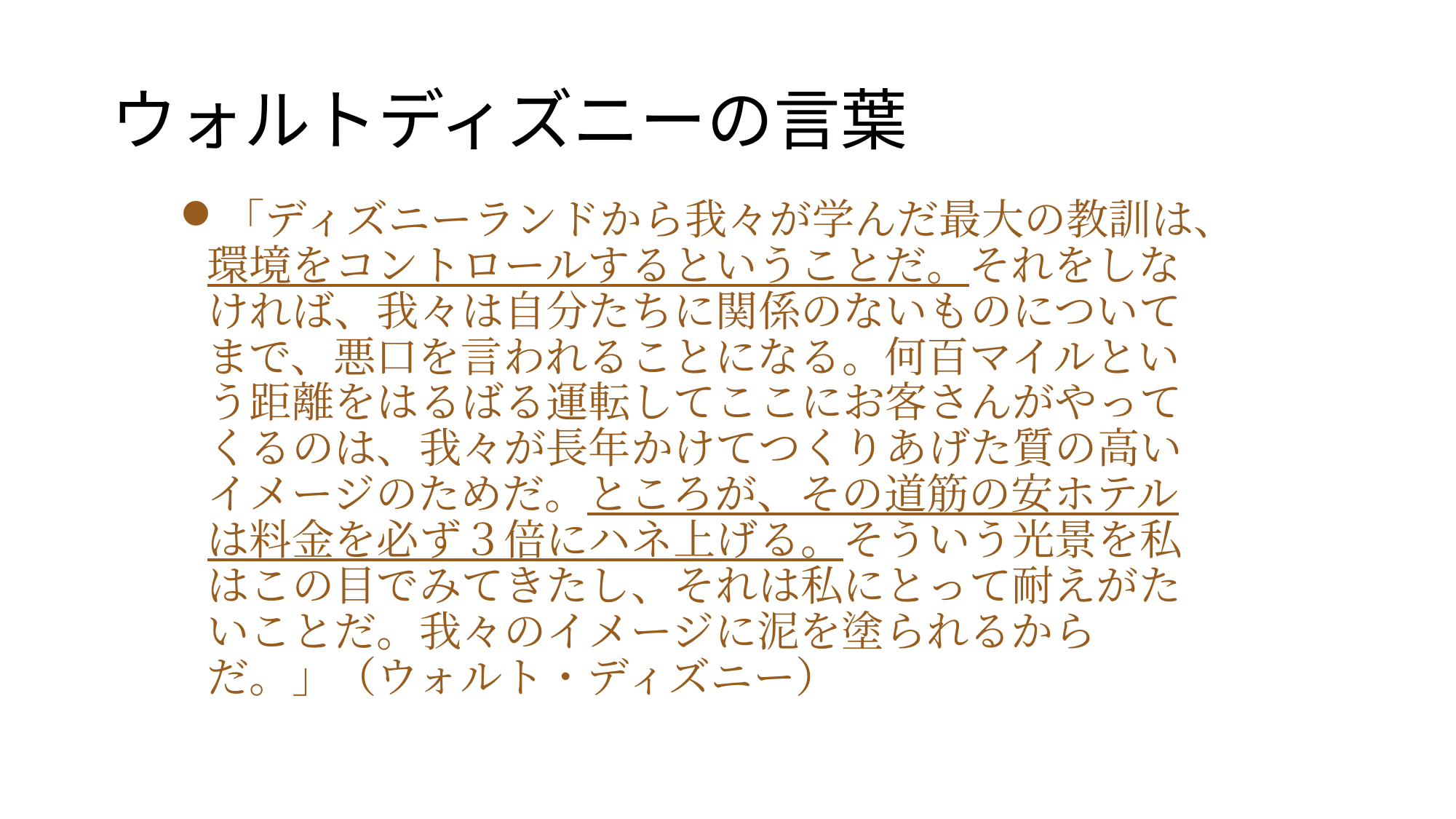

# ウォルトディズニーの言葉
「ディズニーランドから我々が学んだ最大の教訓は、環境をコントロールするということだ。それをしなければ、我々は自分たちに関係のないものについてまで、悪口を言われることになる。何百マイルという距離をはるばる運転してここにお客さんがやってくるのは、我々が長年かけてつくりあげた質の高いイメージのためだ。ところが、その道筋の安ホテルは料金を必ず３倍にハネ上げる。そういう光景を私はこの目でみてきたし、それは私にとって耐えがたいことだ。我々のイメージに泥を塗られるからだ。」（ウォルト・ディズニー）